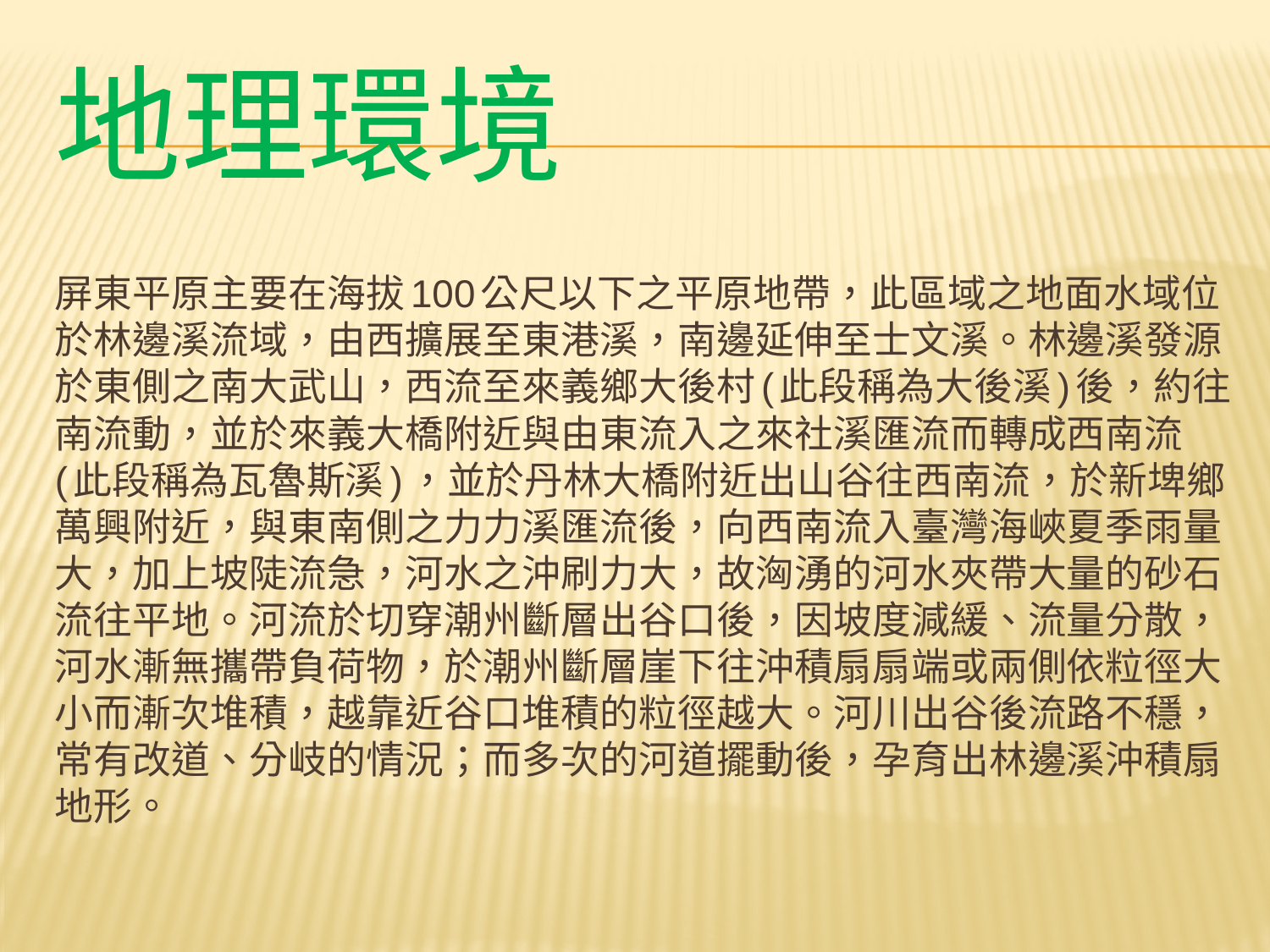

# 地理環境

屏東平原主要在海拔100公尺以下之平原地帶，此區域之地面水域位於林邊溪流域，由西擴展至東港溪，南邊延伸至士文溪。林邊溪發源於東側之南大武山，西流至來義鄉大後村(此段稱為大後溪)後，約往南流動，並於來義大橋附近與由東流入之來社溪匯流而轉成西南流(此段稱為瓦魯斯溪)，並於丹林大橋附近出山谷往西南流，於新埤鄉萬興附近，與東南側之力力溪匯流後，向西南流入臺灣海峽夏季雨量大，加上坡陡流急，河水之沖刷力大，故洶湧的河水夾帶大量的砂石流往平地。河流於切穿潮州斷層出谷口後，因坡度減緩、流量分散，河水漸無攜帶負荷物，於潮州斷層崖下往沖積扇扇端或兩側依粒徑大小而漸次堆積，越靠近谷口堆積的粒徑越大。河川出谷後流路不穩，常有改道、分岐的情況；而多次的河道擺動後，孕育出林邊溪沖積扇地形。